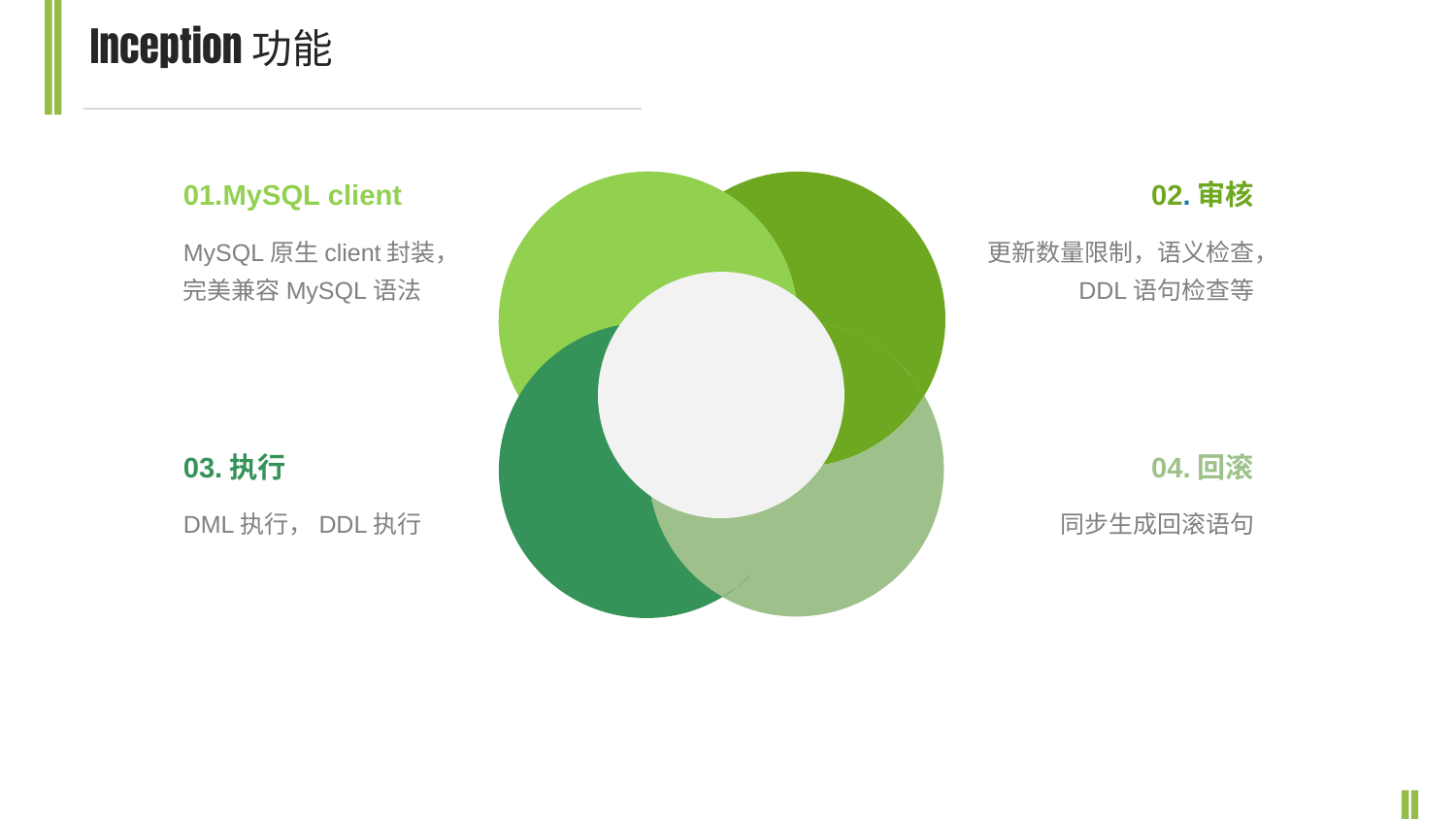

Inception功能

01.MySQL client
02.审核
MySQL原生client封装，完美兼容MySQL语法
更新数量限制，语义检查，DDL语句检查等

03.执行
04.回滚
DML执行，DDL执行
同步生成回滚语句